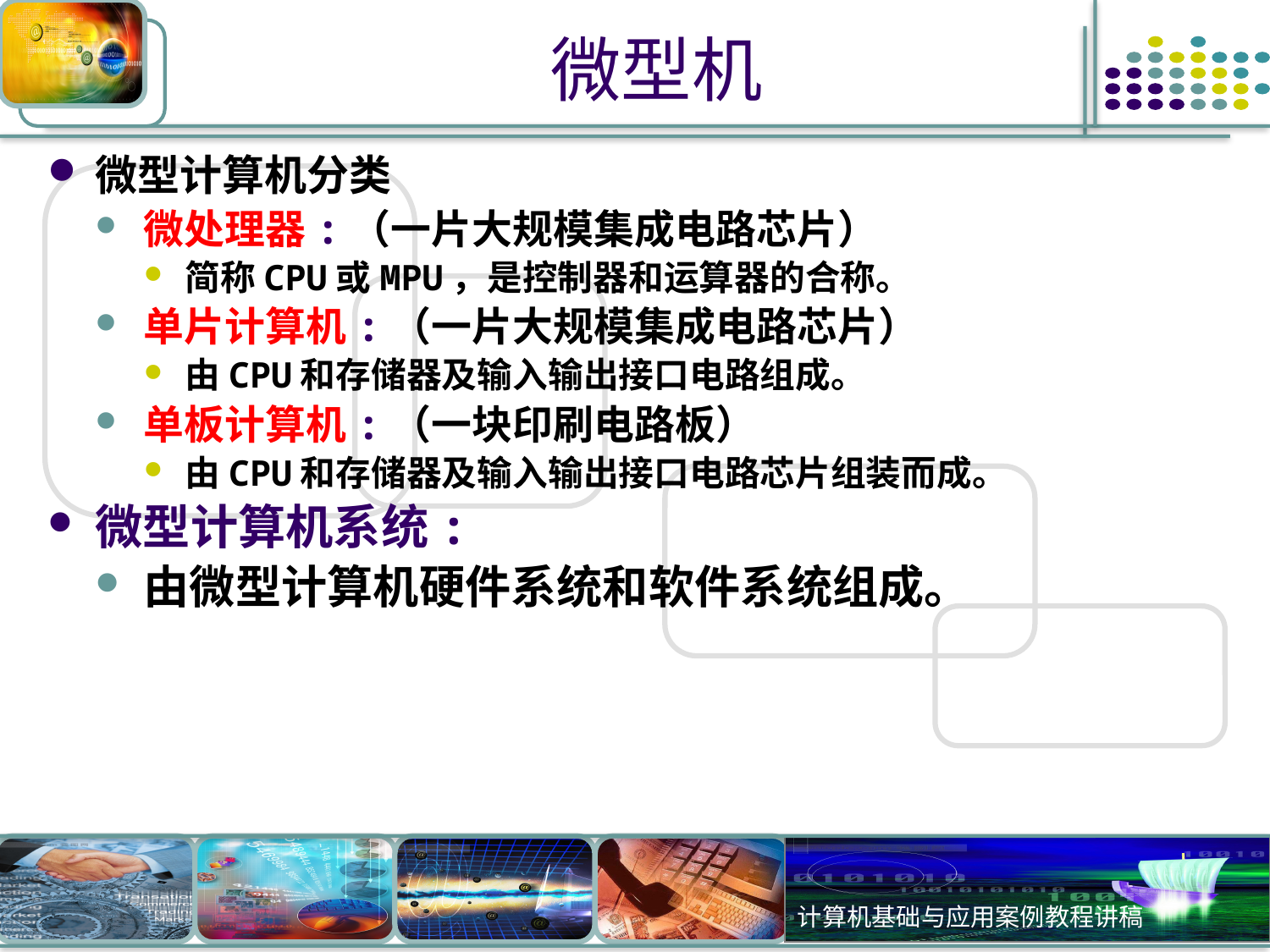

# 微型机
微型计算机分类
微处理器:（一片大规模集成电路芯片）
简称CPU或MPU，是控制器和运算器的合称。
单片计算机:（一片大规模集成电路芯片）
由CPU和存储器及输入输出接口电路组成。
单板计算机:（一块印刷电路板）
由CPU和存储器及输入输出接口电路芯片组装而成。
微型计算机系统:
由微型计算机硬件系统和软件系统组成。